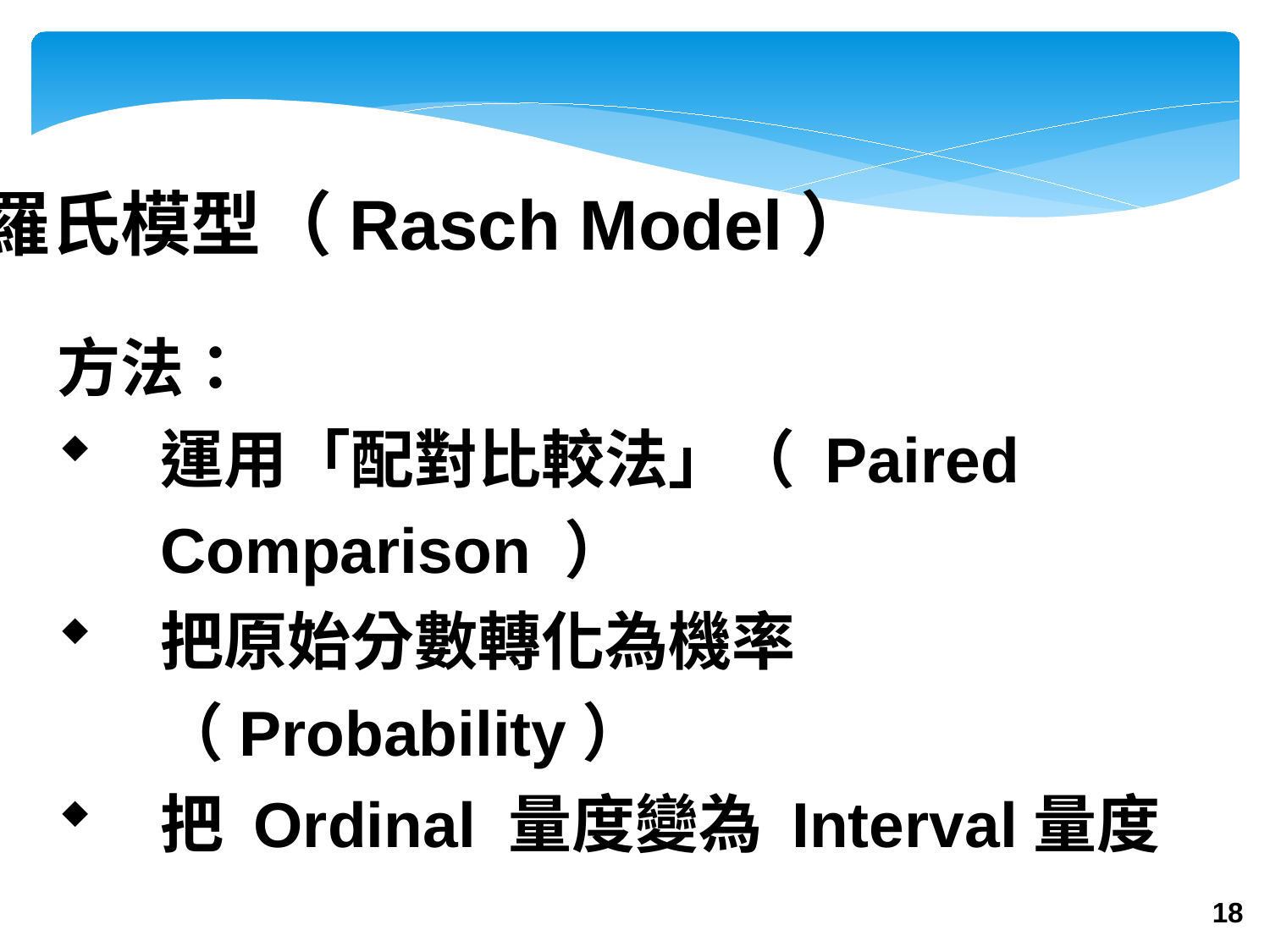

羅氏模型（Rasch Model）
方法：
運用「配對比較法」（ Paired Comparison ）
把原始分數轉化為機率（Probability）
把 Ordinal 量度變為 Interval量度
18